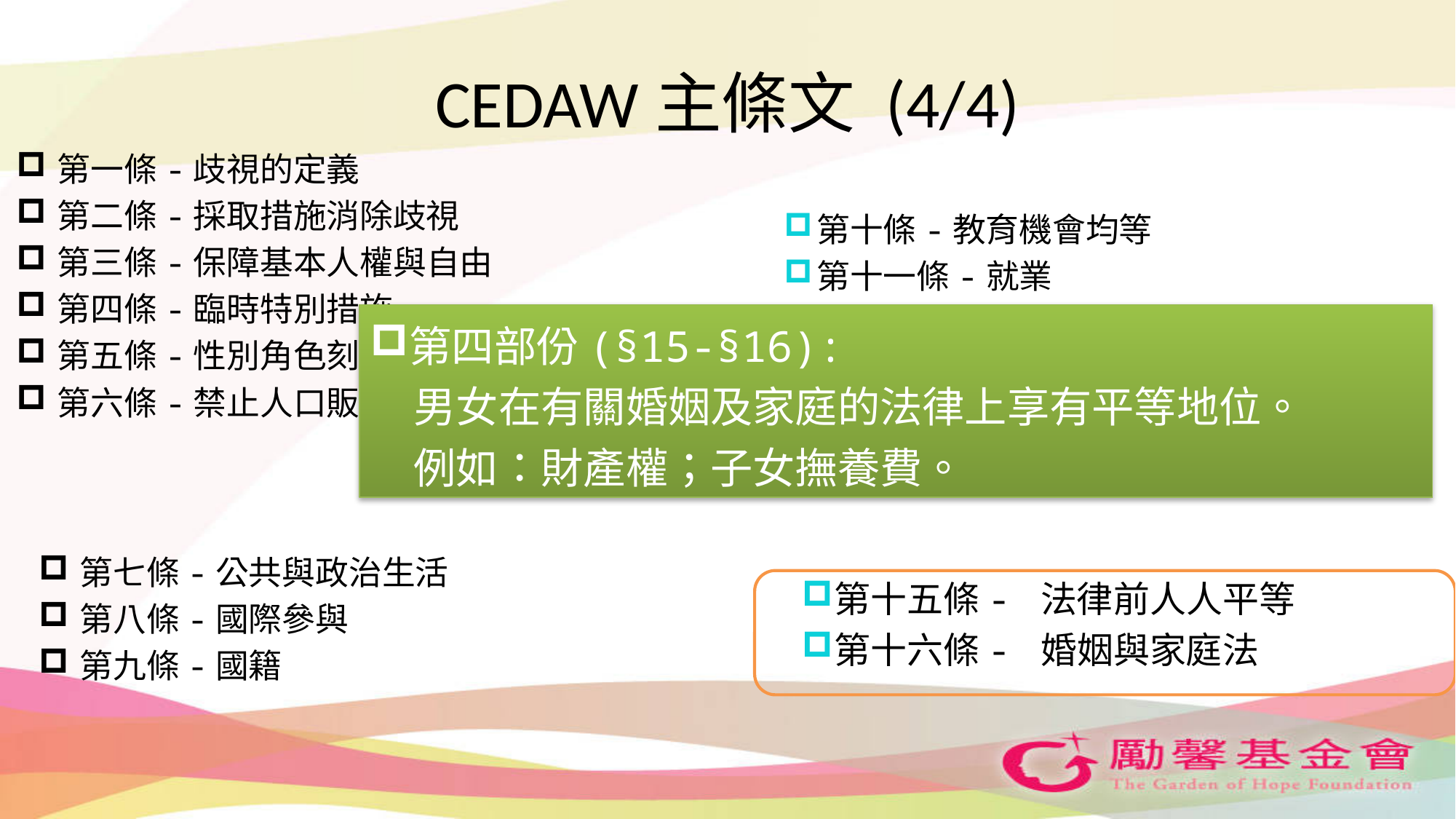

# CEDAW主條文 (4/4)
第一條-歧視的定義
第二條-採取措施消除歧視
第三條-保障基本人權與自由
第四條-臨時特別措施
第五條-性別角色刻板印象和偏見
第六條-禁止人口販運與賣淫
第十條-教育機會均等
第十一條-就業
第十二條- 保健與家庭計畫
第十三條- 經濟與社會福利
第十四條- 農村(rural)婦女
第四部份(§15-§16):
男女在有關婚姻及家庭的法律上享有平等地位。
例如：財產權；子女撫養費。
第七條-公共與政治生活
第八條-國際參與
第九條-國籍

第十五條- 法律前人人平等
第十六條- 婚姻與家庭法